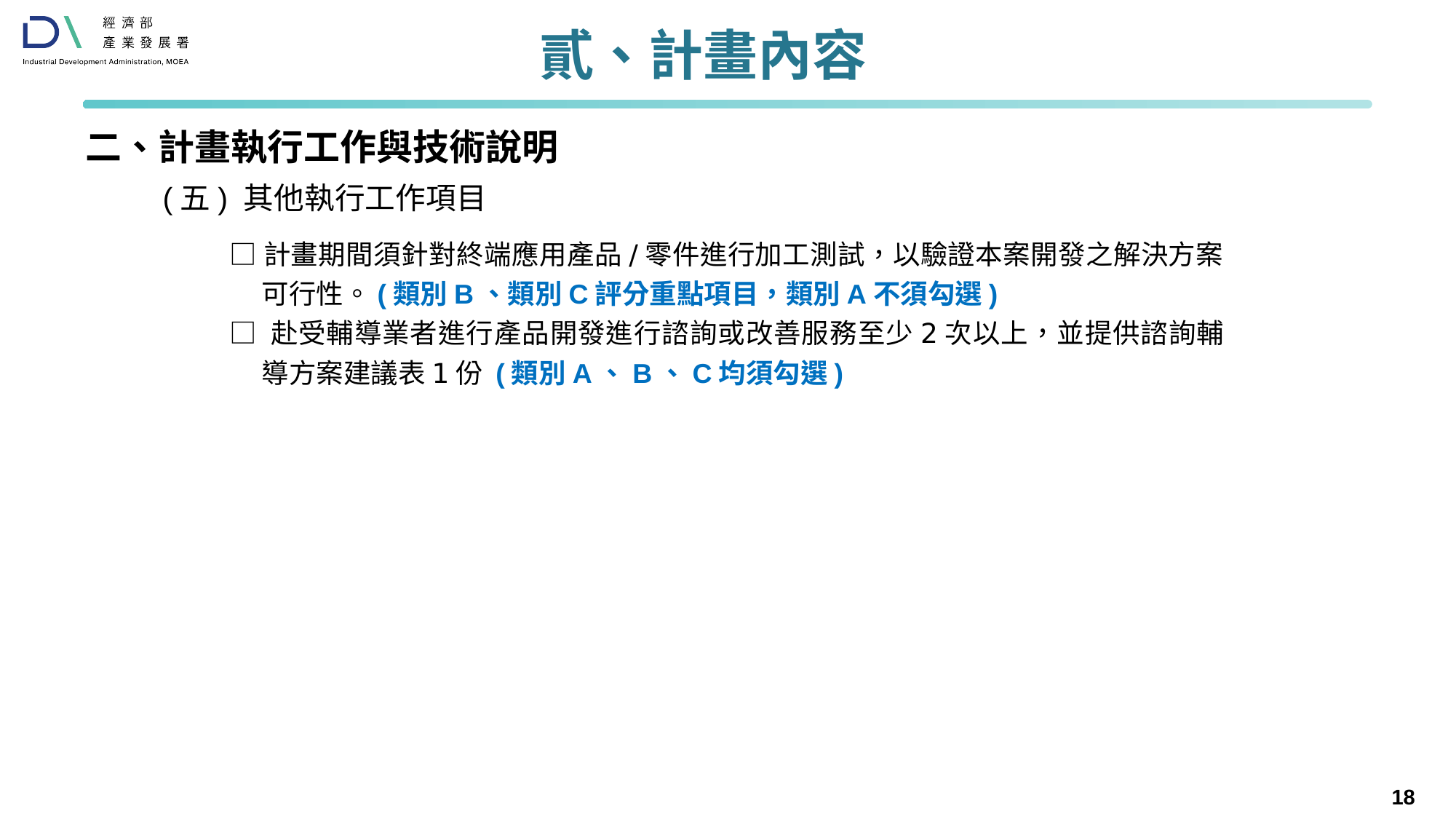

# 貳、計畫內容
二、計畫執行工作與技術說明
(五) 其他執行工作項目
□計畫期間須針對終端應用產品/零件進行加工測試，以驗證本案開發之解決方案可行性。(類別B、類別C評分重點項目，類別A不須勾選)
□ 赴受輔導業者進行產品開發進行諮詢或改善服務至少2次以上，並提供諮詢輔導方案建議表1份 (類別A、B、C均須勾選)
18